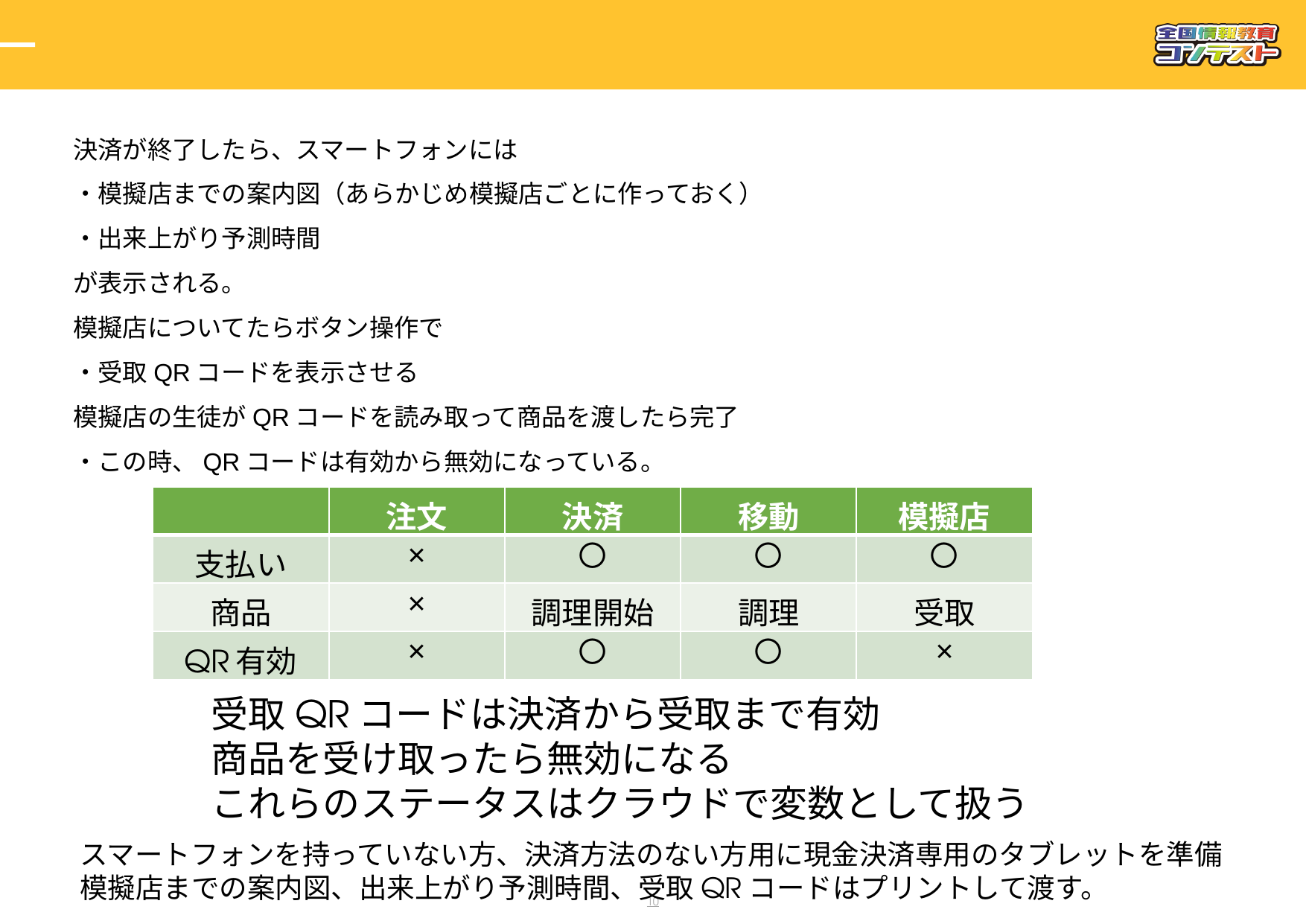

決済が終了したら、スマートフォンには
・模擬店までの案内図（あらかじめ模擬店ごとに作っておく）
・出来上がり予測時間
が表示される。
模擬店についてたらボタン操作で
・受取QRコードを表示させる
模擬店の生徒がQRコードを読み取って商品を渡したら完了
・この時、QRコードは有効から無効になっている。
|  | 注文 | 決済 | 移動 | 模擬店 |
| --- | --- | --- | --- | --- |
| 支払い | × | ◯ | ◯ | ◯ |
| 商品 | × | 調理開始 | 調理 | 受取 |
| QR有効 | × | ◯ | ◯ | × |
受取QRコードは決済から受取まで有効
商品を受け取ったら無効になる
これらのステータスはクラウドで変数として扱う
スマートフォンを持っていない方、決済方法のない方用に現金決済専用のタブレットを準備
模擬店までの案内図、出来上がり予測時間、受取QRコードはプリントして渡す。
10